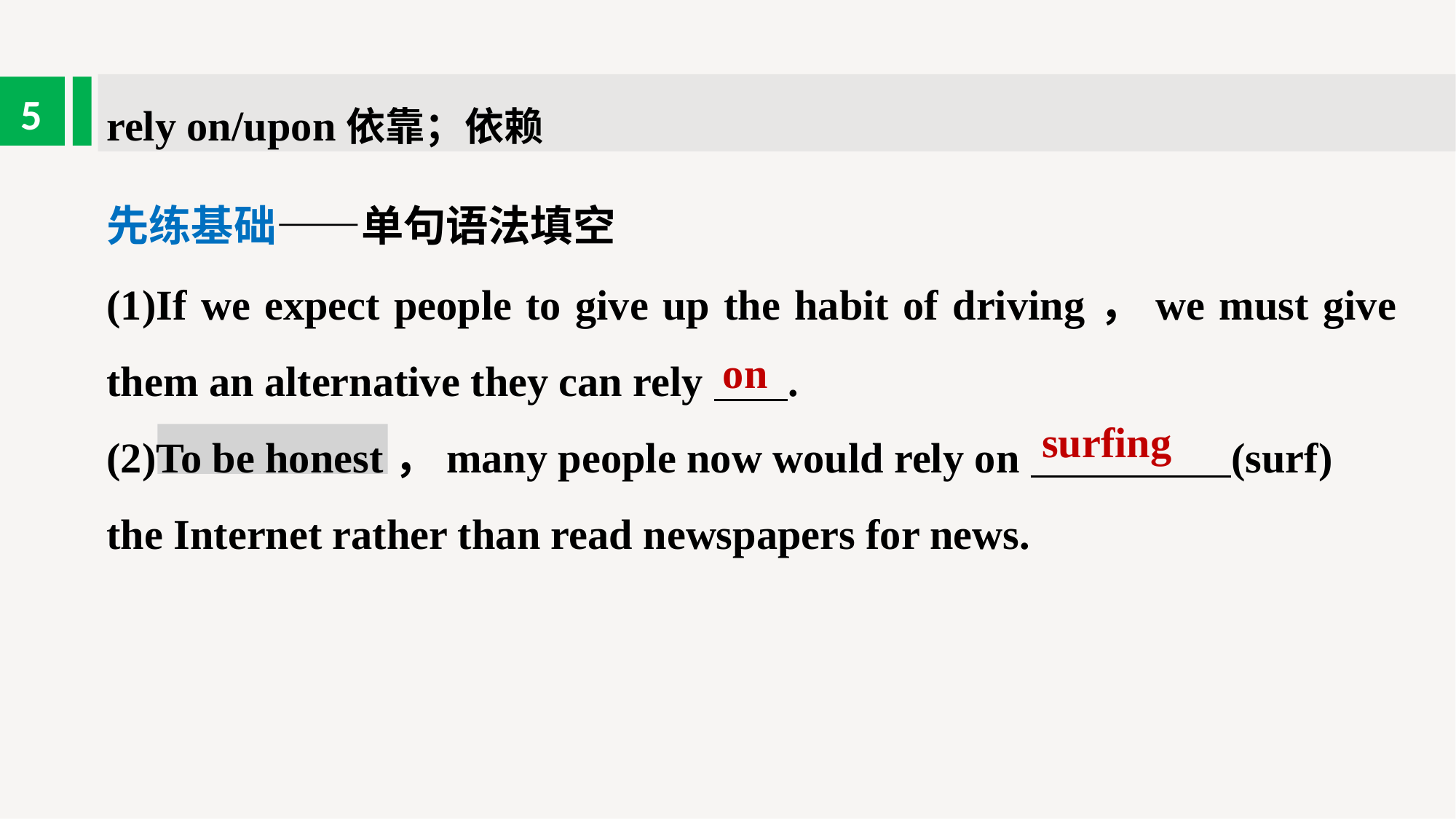

rely on/upon依靠；依赖

5
先练基础——单句语法填空
(1)If we expect people to give up the habit of driving，we must give them an alternative they can rely        .
(2)To be honest，many people now would rely on                    (surf) the Internet rather than read newspapers for news.
on
surfing